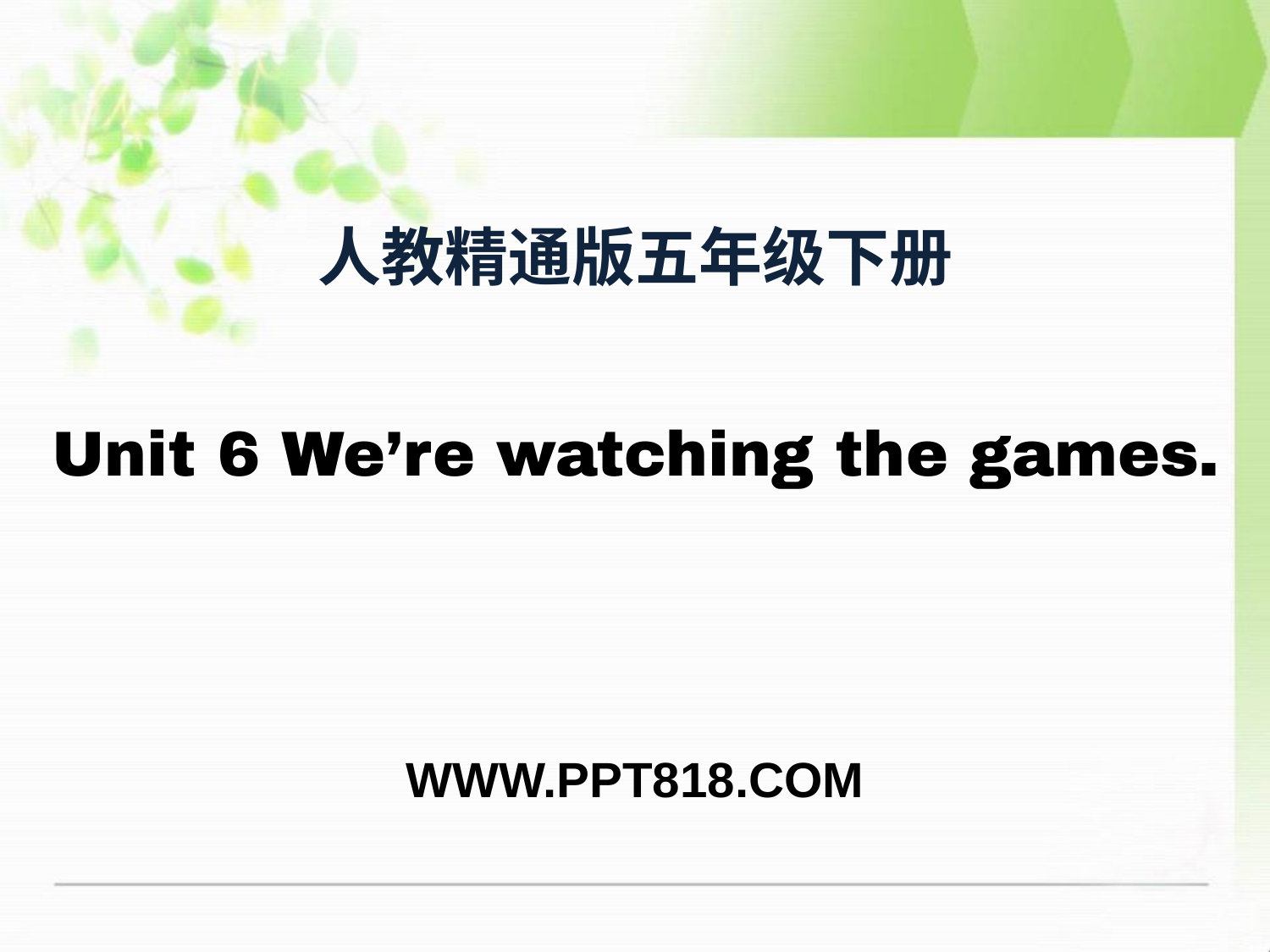

人教精通版五年级下册
Unit 6 We’re watching the games.
WWW.PPT818.COM